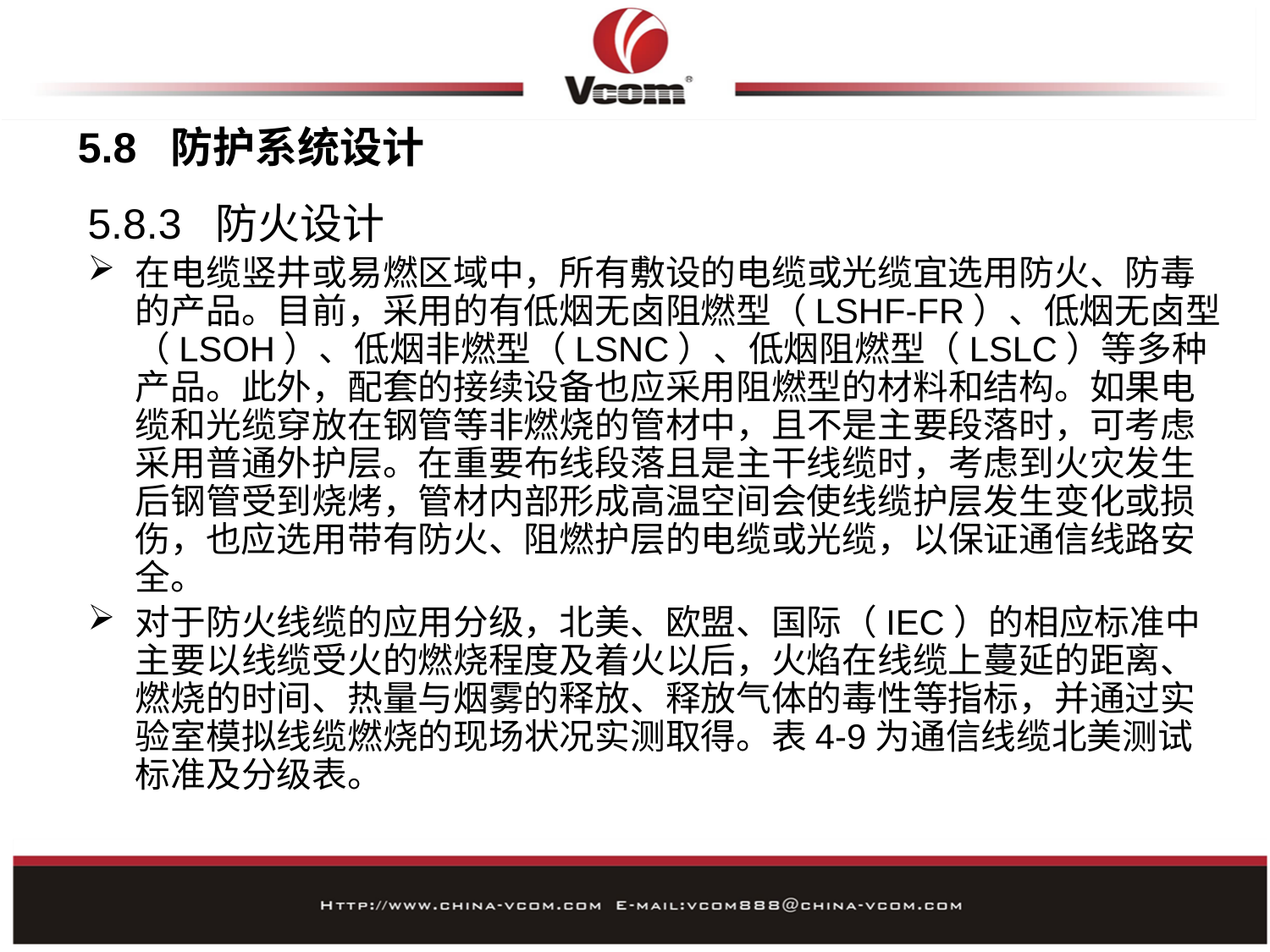

# 5.8  防护系统设计
5.8.3  防火设计
在电缆竖井或易燃区域中，所有敷设的电缆或光缆宜选用防火、防毒的产品。目前，采用的有低烟无卤阻燃型（LSHF-FR）、低烟无卤型（LSOH）、低烟非燃型（LSNC）、低烟阻燃型（LSLC）等多种产品。此外，配套的接续设备也应采用阻燃型的材料和结构。如果电缆和光缆穿放在钢管等非燃烧的管材中，且不是主要段落时，可考虑采用普通外护层。在重要布线段落且是主干线缆时，考虑到火灾发生后钢管受到烧烤，管材内部形成高温空间会使线缆护层发生变化或损伤，也应选用带有防火、阻燃护层的电缆或光缆，以保证通信线路安全。
对于防火线缆的应用分级，北美、欧盟、国际（IEC）的相应标准中主要以线缆受火的燃烧程度及着火以后，火焰在线缆上蔓延的距离、燃烧的时间、热量与烟雾的释放、释放气体的毒性等指标，并通过实验室模拟线缆燃烧的现场状况实测取得。表4-9为通信线缆北美测试标准及分级表。